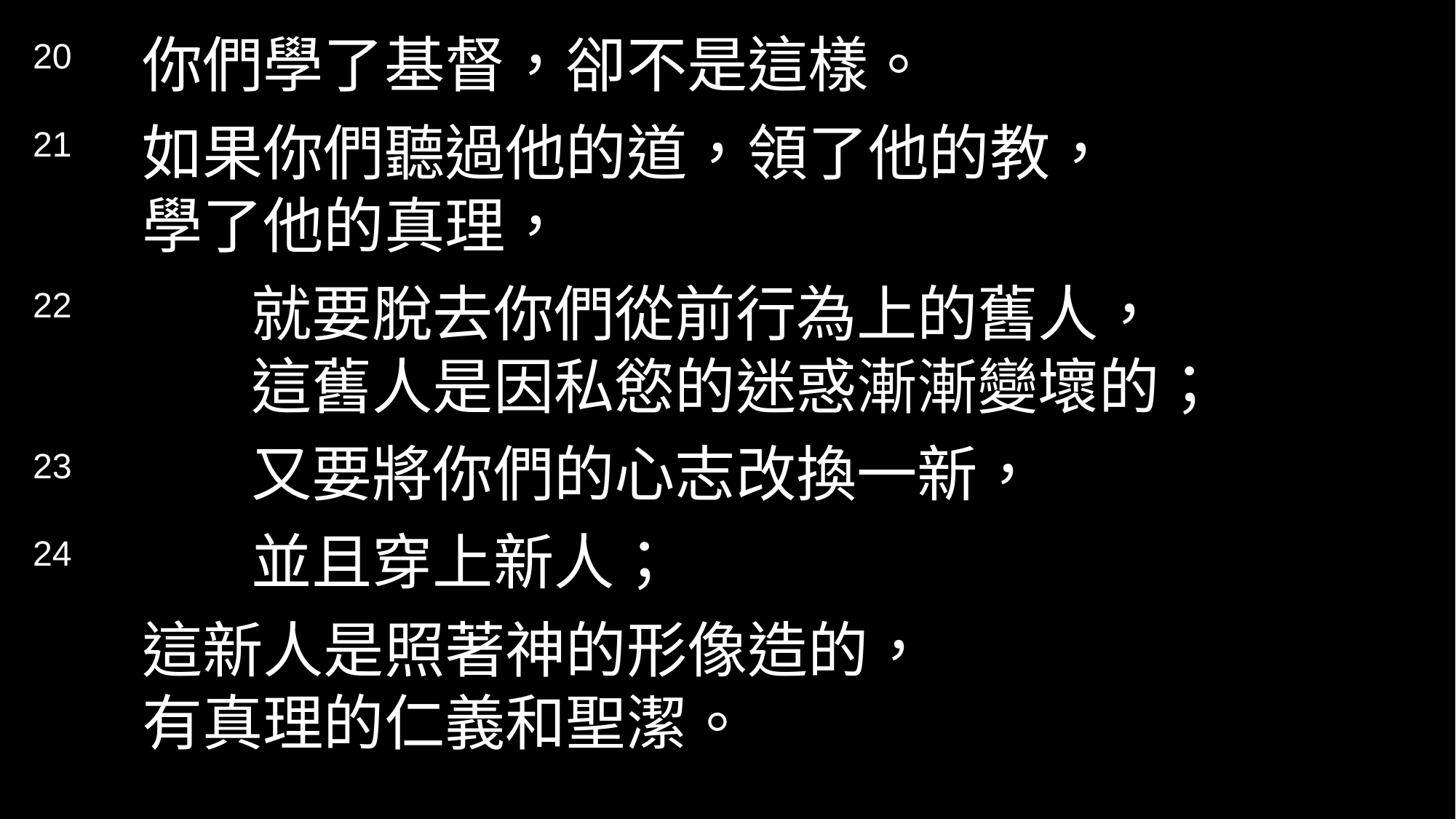

20 	你們學了基督，卻不是這樣。
21 	如果你們聽過他的道，領了他的教，
	學了他的真理，
22 		就要脫去你們從前行為上的舊人，
		這舊人是因私慾的迷惑漸漸變壞的；
23 		又要將你們的心志改換一新，
24 		並且穿上新人；
	這新人是照著神的形像造的，
	有真理的仁義和聖潔。